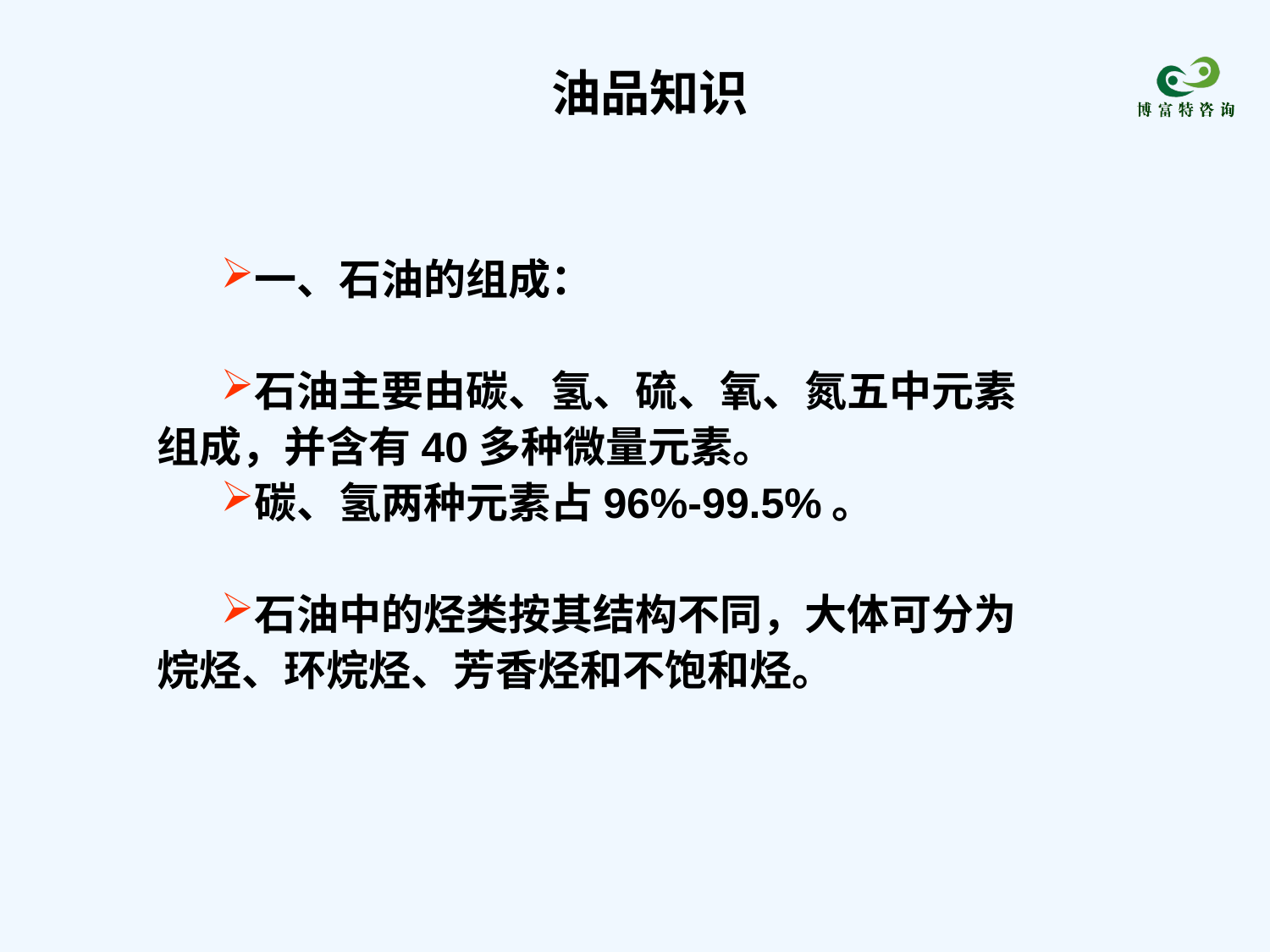

油品知识
一、石油的组成：

石油主要由碳、氢、硫、氧、氮五中元素组成，并含有40多种微量元素。
碳、氢两种元素占96%-99.5%。

石油中的烃类按其结构不同，大体可分为烷烃、环烷烃、芳香烃和不饱和烃。

5